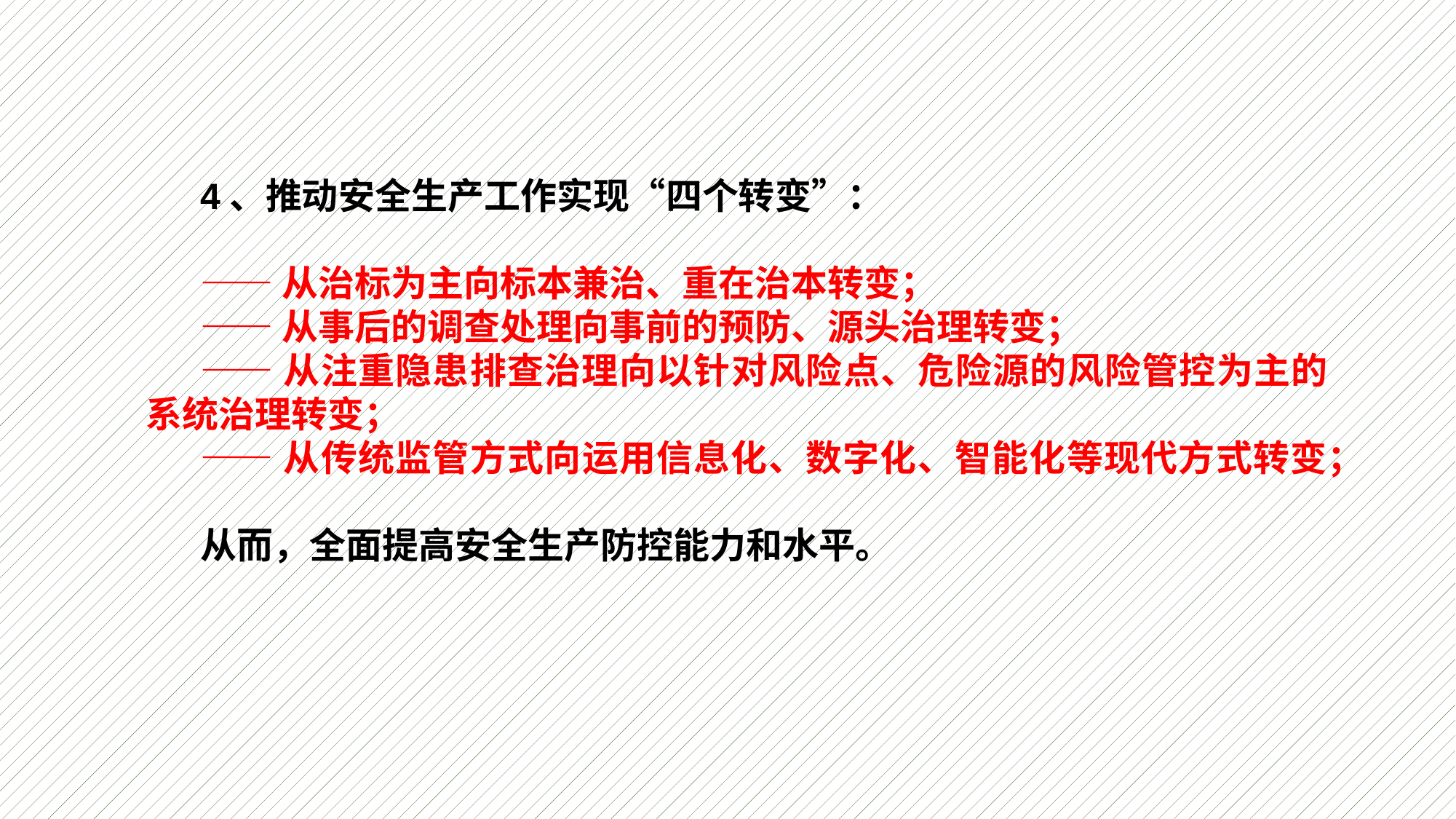

4、推动安全生产工作实现“四个转变”：

——从治标为主向标本兼治、重在治本转变；
——从事后的调查处理向事前的预防、源头治理转变；
——从注重隐患排查治理向以针对风险点、危险源的风险管控为主的系统治理转变；
——从传统监管方式向运用信息化、数字化、智能化等现代方式转变；

从而，全面提高安全生产防控能力和水平。